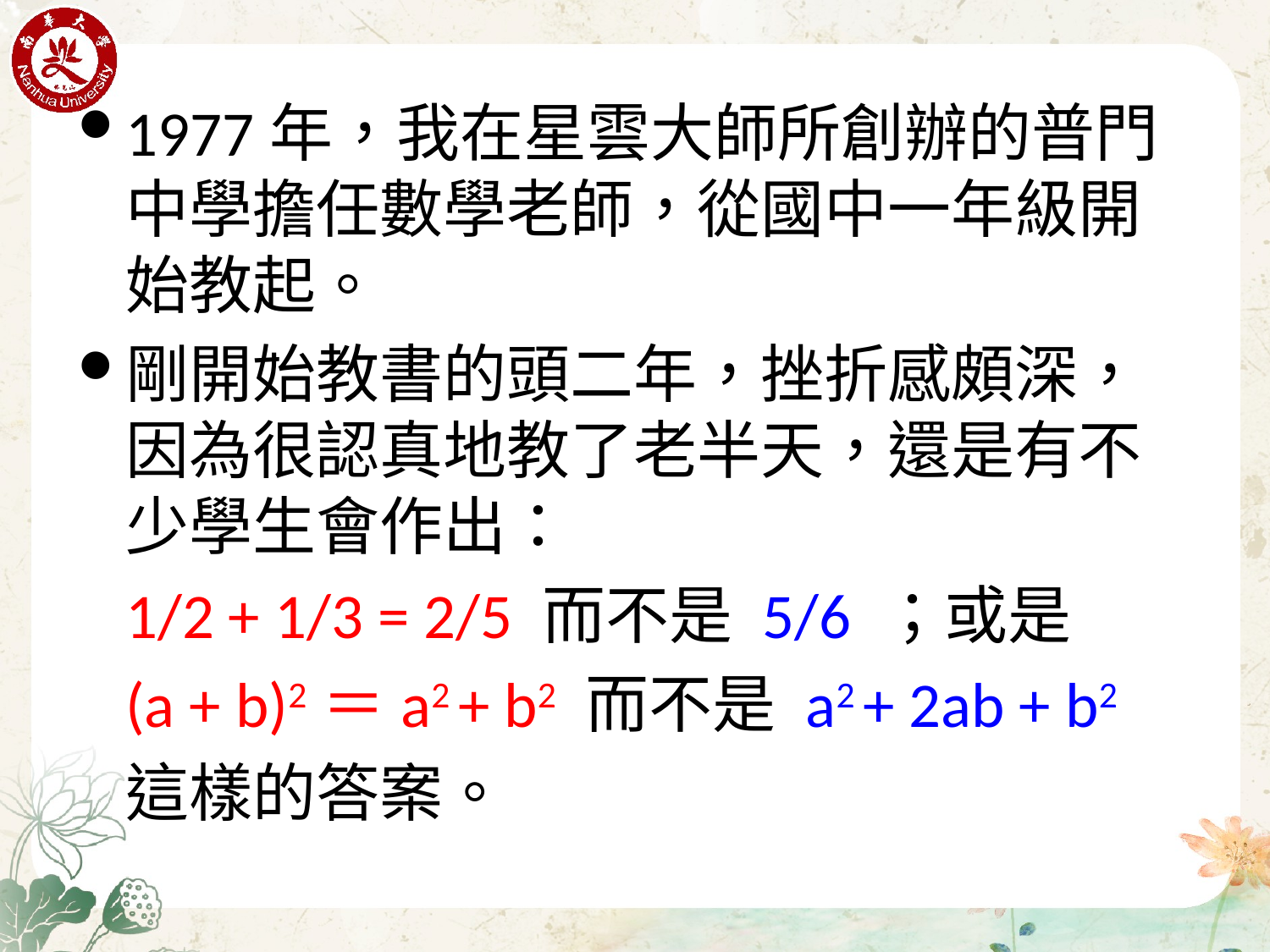

1977年，我在星雲大師所創辦的普門中學擔任數學老師，從國中一年級開始教起。
剛開始教書的頭二年，挫折感頗深，因為很認真地教了老半天，還是有不少學生會作出：
	1/2 + 1/3 = 2/5 而不是 5/6 ；或是
	(a + b)2＝a2 + b2 而不是 a2 + 2ab + b2
	這樣的答案。